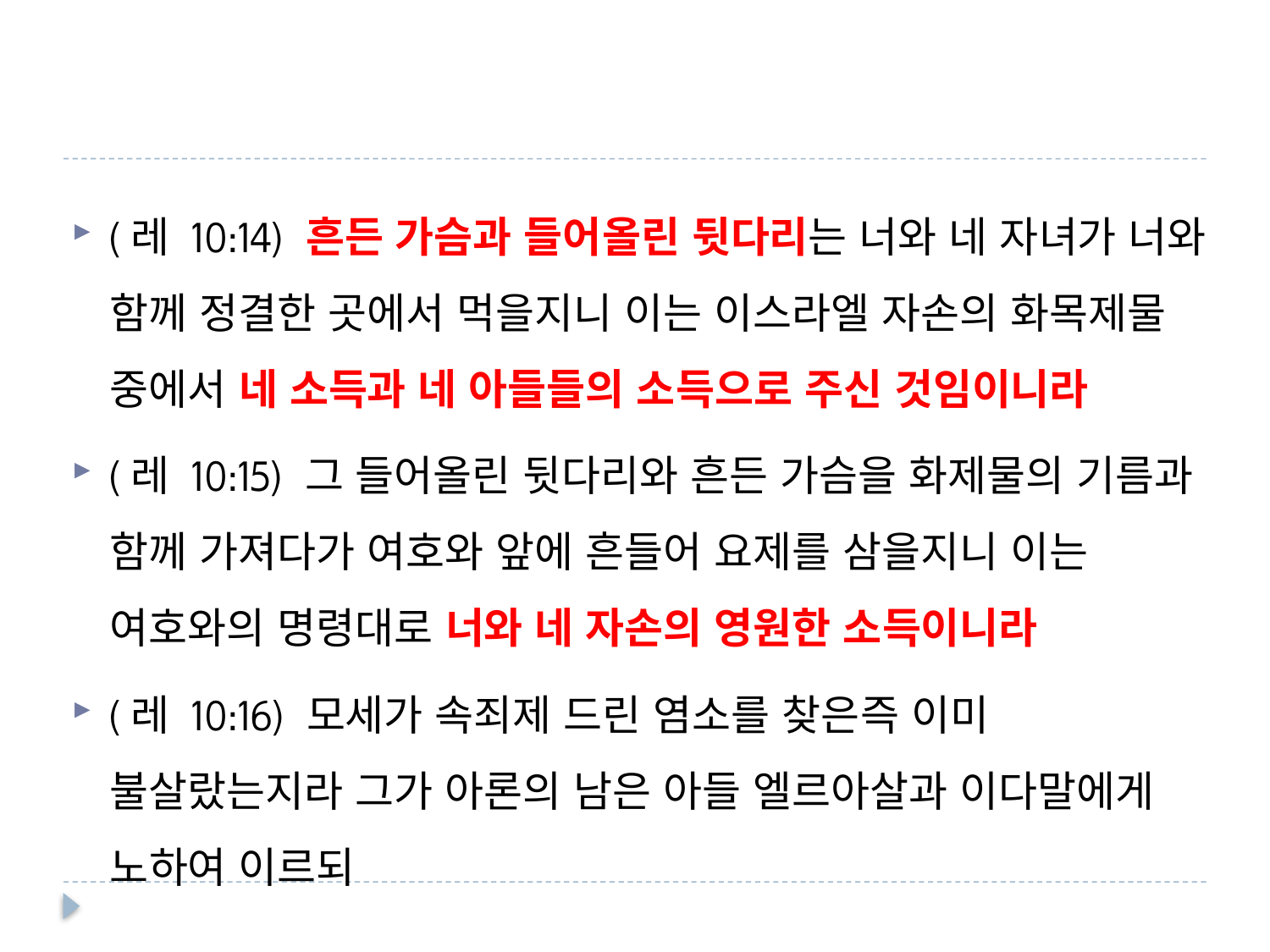

#
(레 10:14) 흔든 가슴과 들어올린 뒷다리는 너와 네 자녀가 너와 함께 정결한 곳에서 먹을지니 이는 이스라엘 자손의 화목제물 중에서 네 소득과 네 아들들의 소득으로 주신 것임이니라
(레 10:15) 그 들어올린 뒷다리와 흔든 가슴을 화제물의 기름과 함께 가져다가 여호와 앞에 흔들어 요제를 삼을지니 이는 여호와의 명령대로 너와 네 자손의 영원한 소득이니라
(레 10:16) 모세가 속죄제 드린 염소를 찾은즉 이미 불살랐는지라 그가 아론의 남은 아들 엘르아살과 이다말에게 노하여 이르되